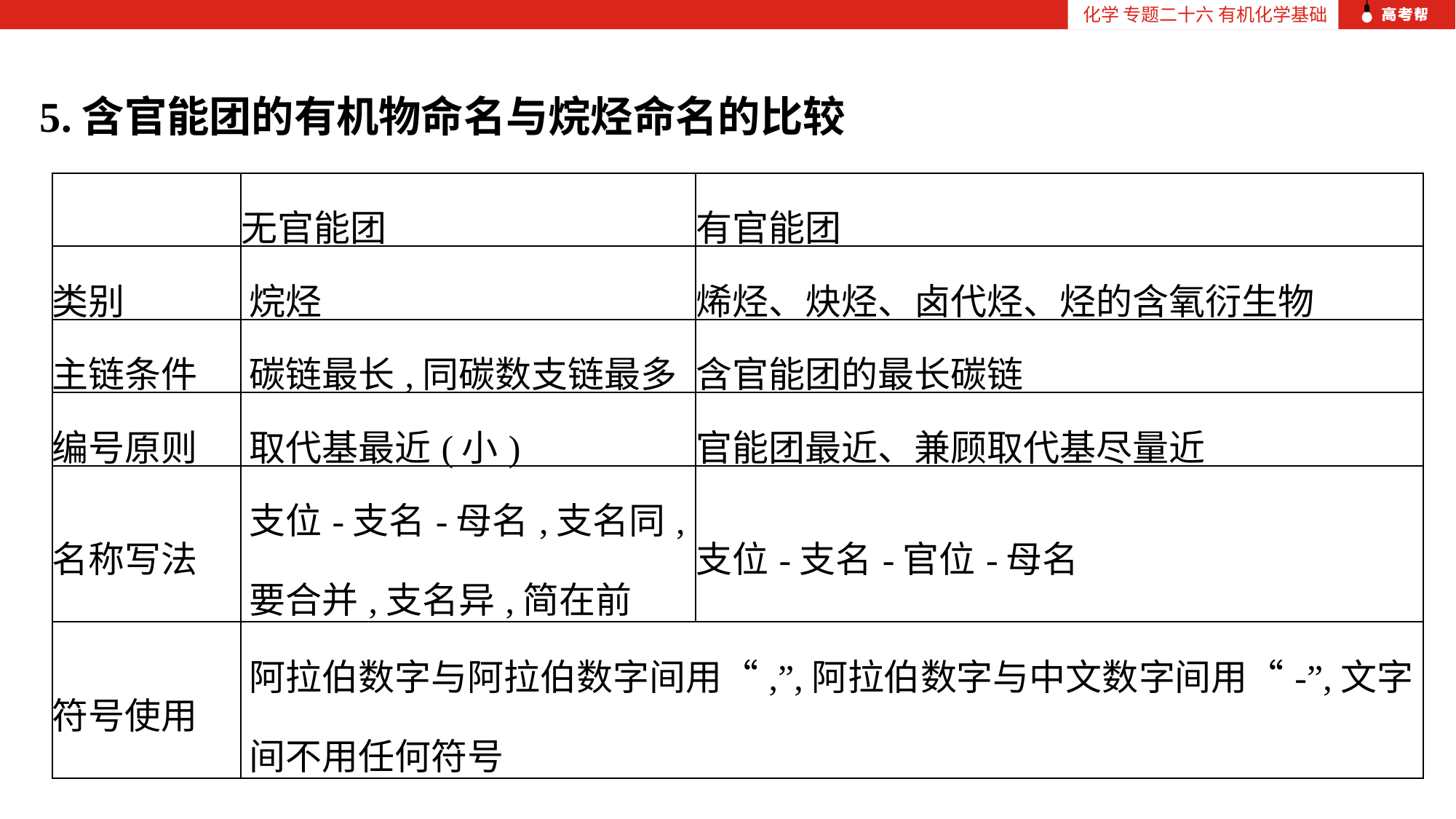

化学 专题二十六 有机化学基础
5.含官能团的有机物命名与烷烃命名的比较
|  | 无官能团 | 有官能团 |
| --- | --- | --- |
| 类别 | 烷烃 | 烯烃、炔烃、卤代烃、烃的含氧衍生物 |
| 主链条件 | 碳链最长,同碳数支链最多 | 含官能团的最长碳链 |
| 编号原则 | 取代基最近(小) | 官能团最近、兼顾取代基尽量近 |
| 名称写法 | 支位-支名-母名,支名同,要合并,支名异,简在前 | 支位-支名-官位-母名 |
| 符号使用 | 阿拉伯数字与阿拉伯数字间用“,”,阿拉伯数字与中文数字间用“-”,文字间不用任何符号 |  |